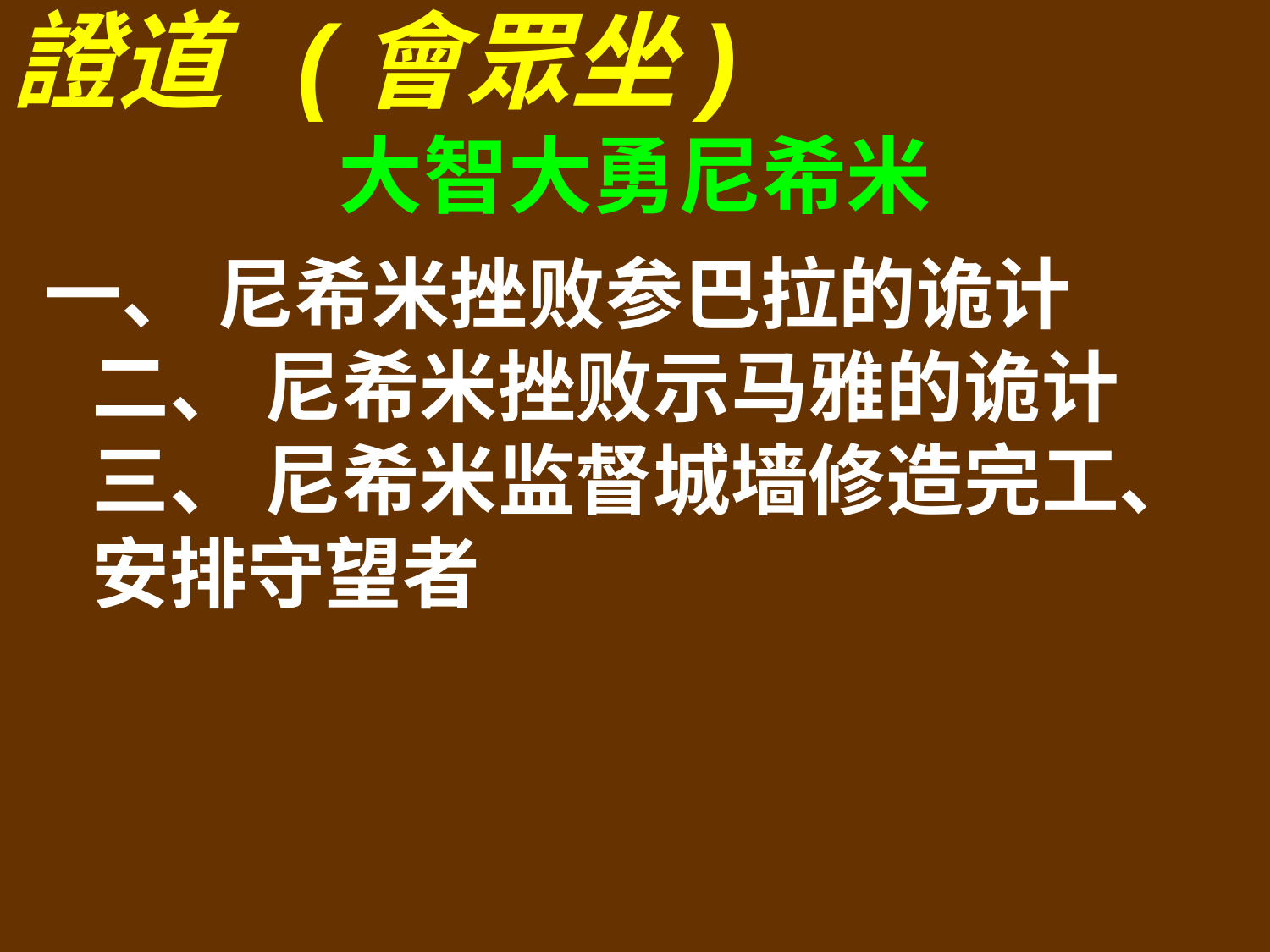

證道  (會眾坐)
大智大勇尼希米
一、 尼希米挫败参巴拉的诡计二、 尼希米挫败示马雅的诡计三、 尼希米监督城墙修造完工、安排守望者